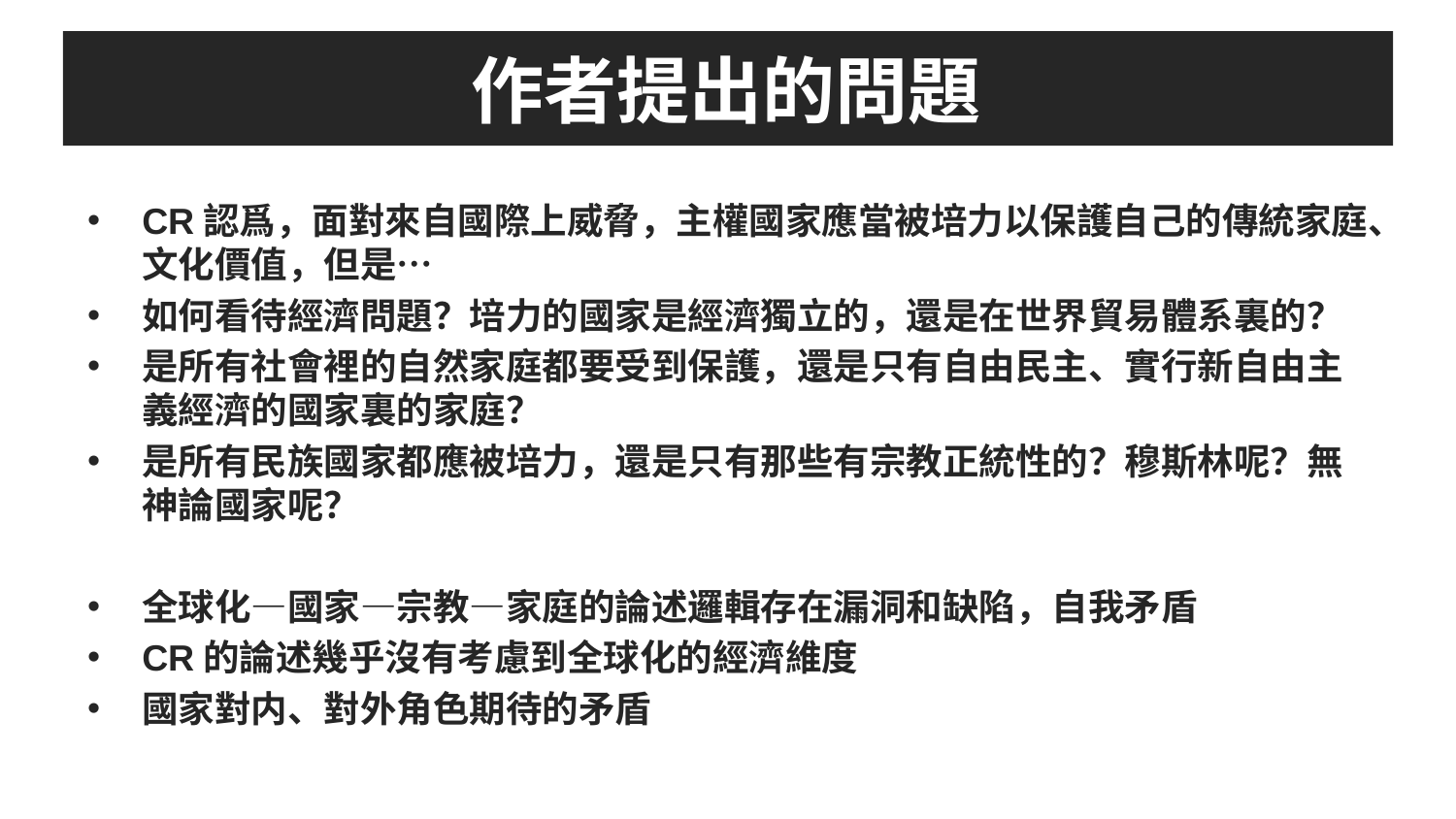

# 作者提出的問題

CR認爲，面對來自國際上威脅，主權國家應當被培力以保護自己的傳統家庭、文化價值，但是…
如何看待經濟問題？培力的國家是經濟獨立的，還是在世界貿易體系裏的？
是所有社會裡的自然家庭都要受到保護，還是只有自由民主、實行新自由主義經濟的國家裏的家庭？
是所有民族國家都應被培力，還是只有那些有宗教正統性的？穆斯林呢？無神論國家呢？

全球化—國家—宗教—家庭的論述邏輯存在漏洞和缺陷，自我矛盾
CR的論述幾乎沒有考慮到全球化的經濟維度
國家對内、對外角色期待的矛盾